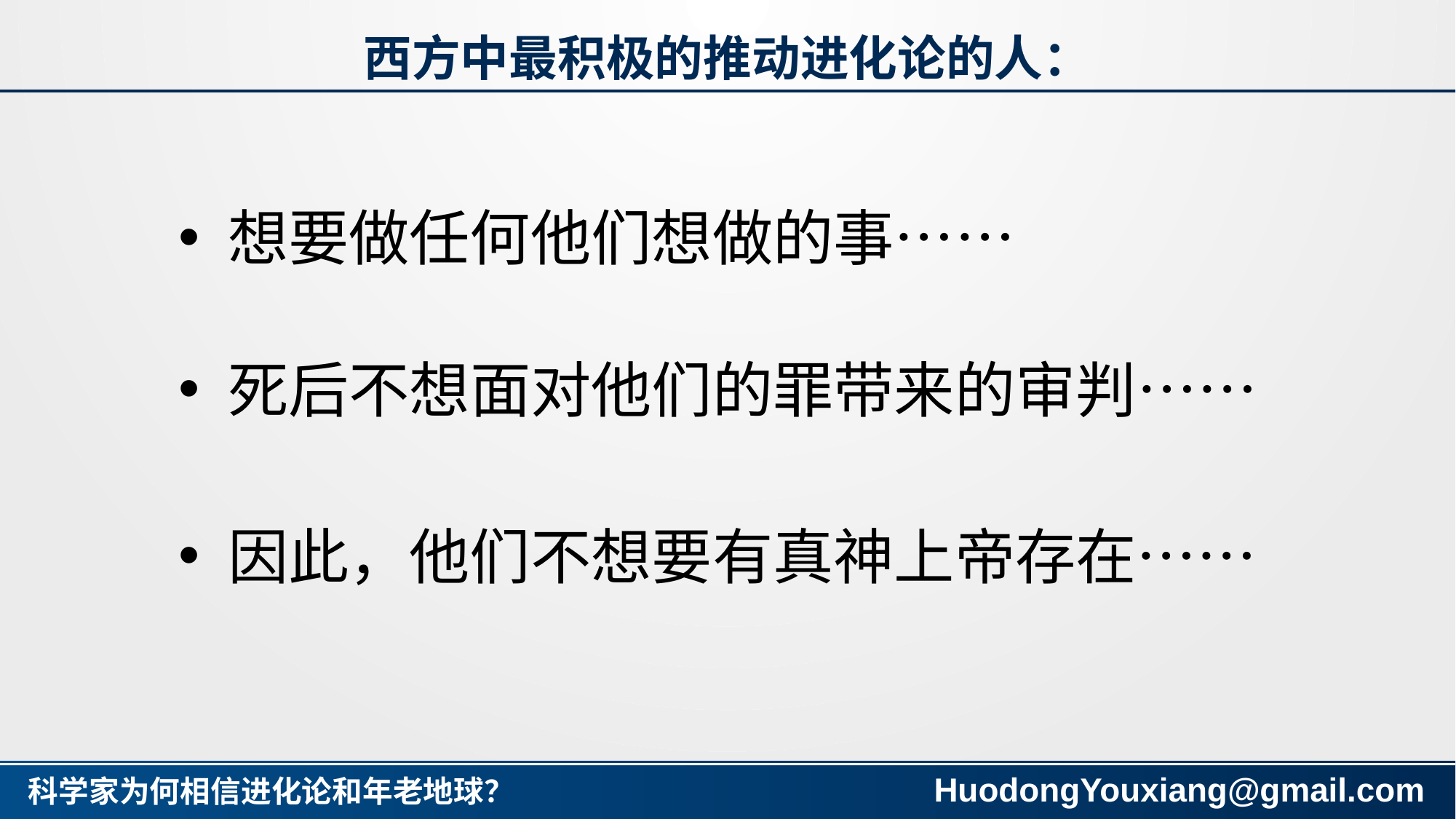

# 西方中最积极的推动进化论的人：
 想要做任何他们想做的事……
 死后不想面对他们的罪带来的审判……
 因此，他们不想要有真神上帝存在……